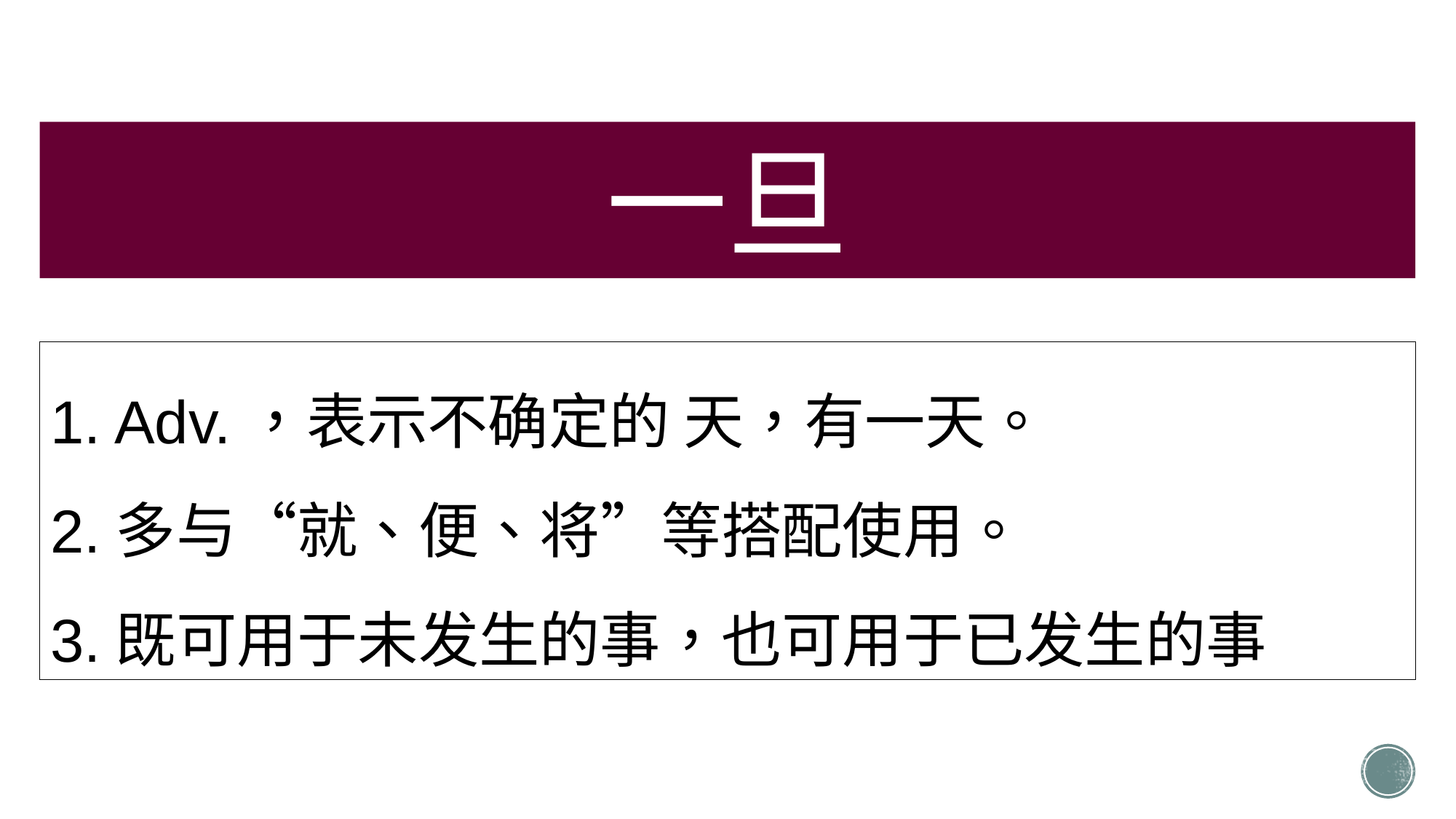

一旦
1. Adv.，表示不确定的 天，有一天。
2.多与“就、便、将”等搭配使用。
3.既可用于未发生的事，也可用于已发生的事